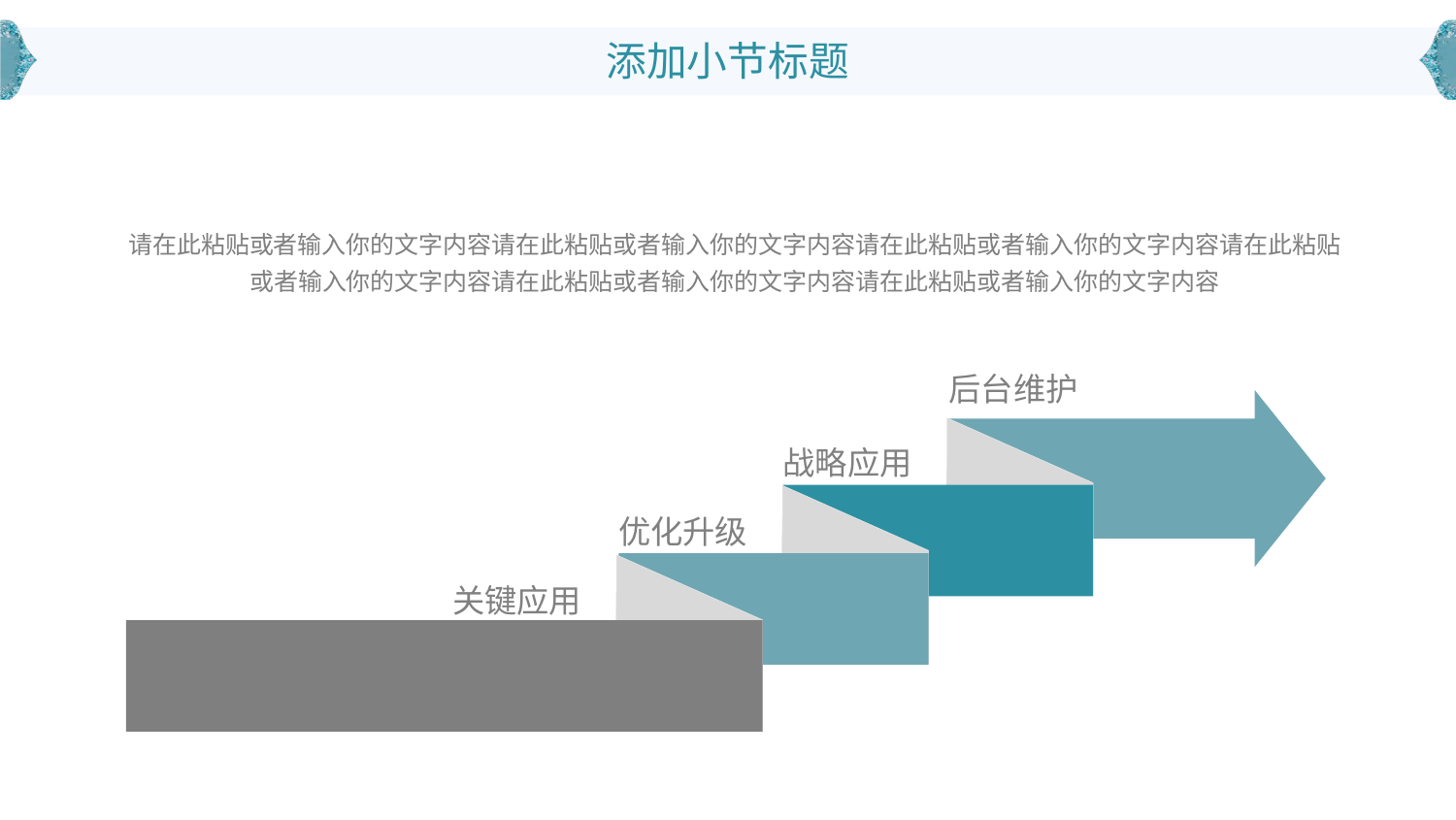

请在此粘贴或者输入你的文字内容请在此粘贴或者输入你的文字内容请在此粘贴或者输入你的文字内容请在此粘贴或者输入你的文字内容请在此粘贴或者输入你的文字内容请在此粘贴或者输入你的文字内容

后台维护

战略应用

优化升级

关键应用